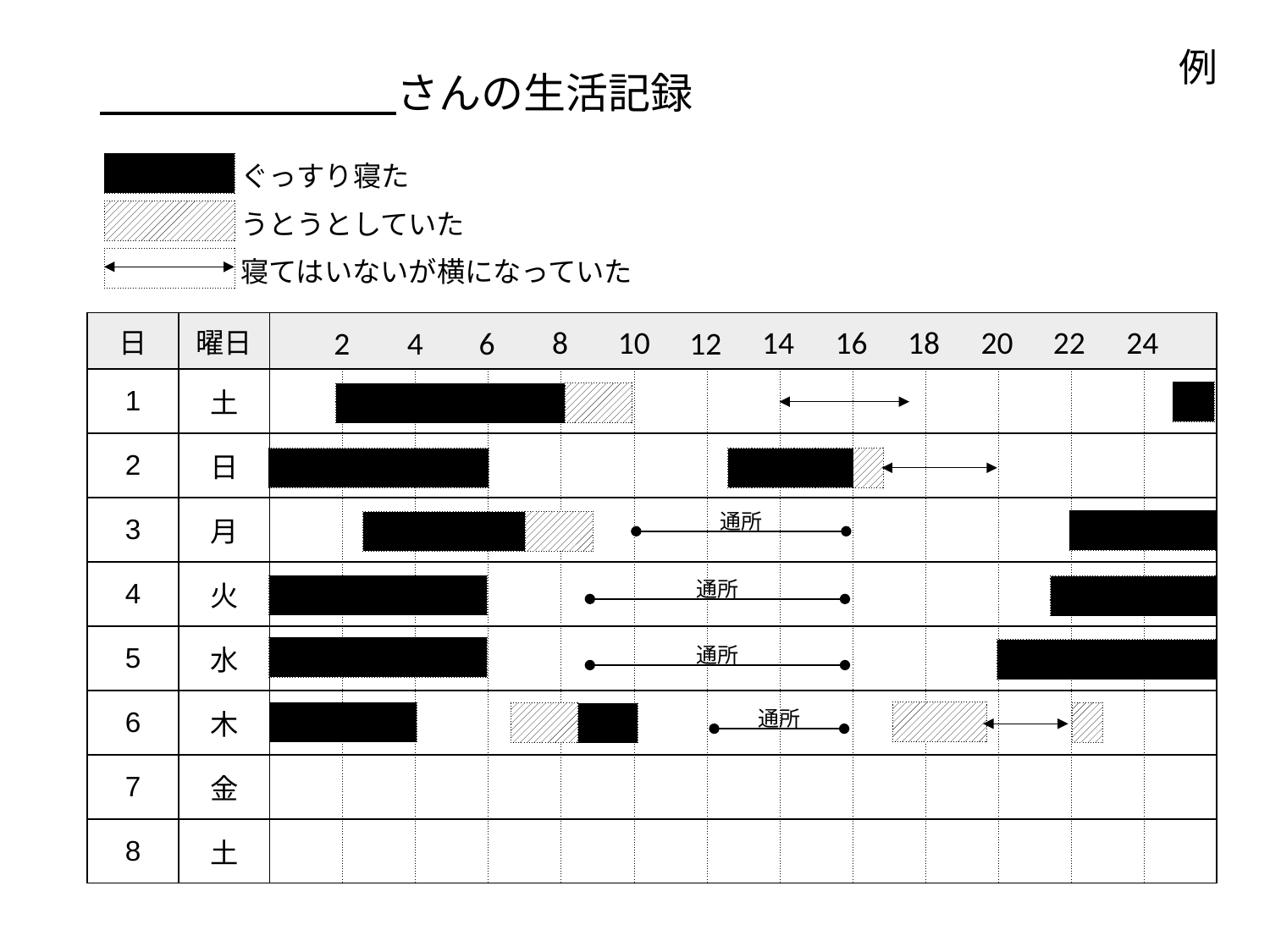

例
# さんの生活記録
ぐっすり寝た
|  |
| --- |
うとうとしていた
|  |
| --- |
寝てはいないが横になっていた
|  |
| --- |
| 日 | 曜日 |  |  |  |  |  |  |  |  |  |  |  |  |  |
| --- | --- | --- | --- | --- | --- | --- | --- | --- | --- | --- | --- | --- | --- | --- |
| 1 | 土 |  |  |  |  |  |  |  |  |  |  |  |  |  |
| 2 | 日 |  |  |  |  |  |  |  |  |  |  |  |  |  |
| 3 | 月 |  |  |  |  |  |  |  |  |  |  |  |  |  |
| 4 | 火 |  |  |  |  |  |  |  |  |  |  |  |  |  |
| 5 | 水 |  |  |  |  |  |  |  |  |  |  |  |  |  |
| 6 | 木 |  |  |  |  |  |  |  |  |  |  |  |  |  |
| 7 | 金 |  |  |  |  |  |  |  |  |  |  |  |  |  |
| 8 | 土 |  |  |  |  |  |  |  |  |  |  |  |  |  |
8
10
14
16
18
20
22
24
2
4
6
12
|  |
| --- |
|  |
| --- |
|  |
| --- |
|  |
| --- |
|  |
| --- |
|  |
| --- |
通所
|  |
| --- |
|  |
| --- |
|  |
| --- |
通所
|  |
| --- |
|  |
| --- |
通所
|  |
| --- |
|  |
| --- |
通所
|  |
| --- |
|  |
| --- |
|  |
| --- |
|  |
| --- |
|  |
| --- |